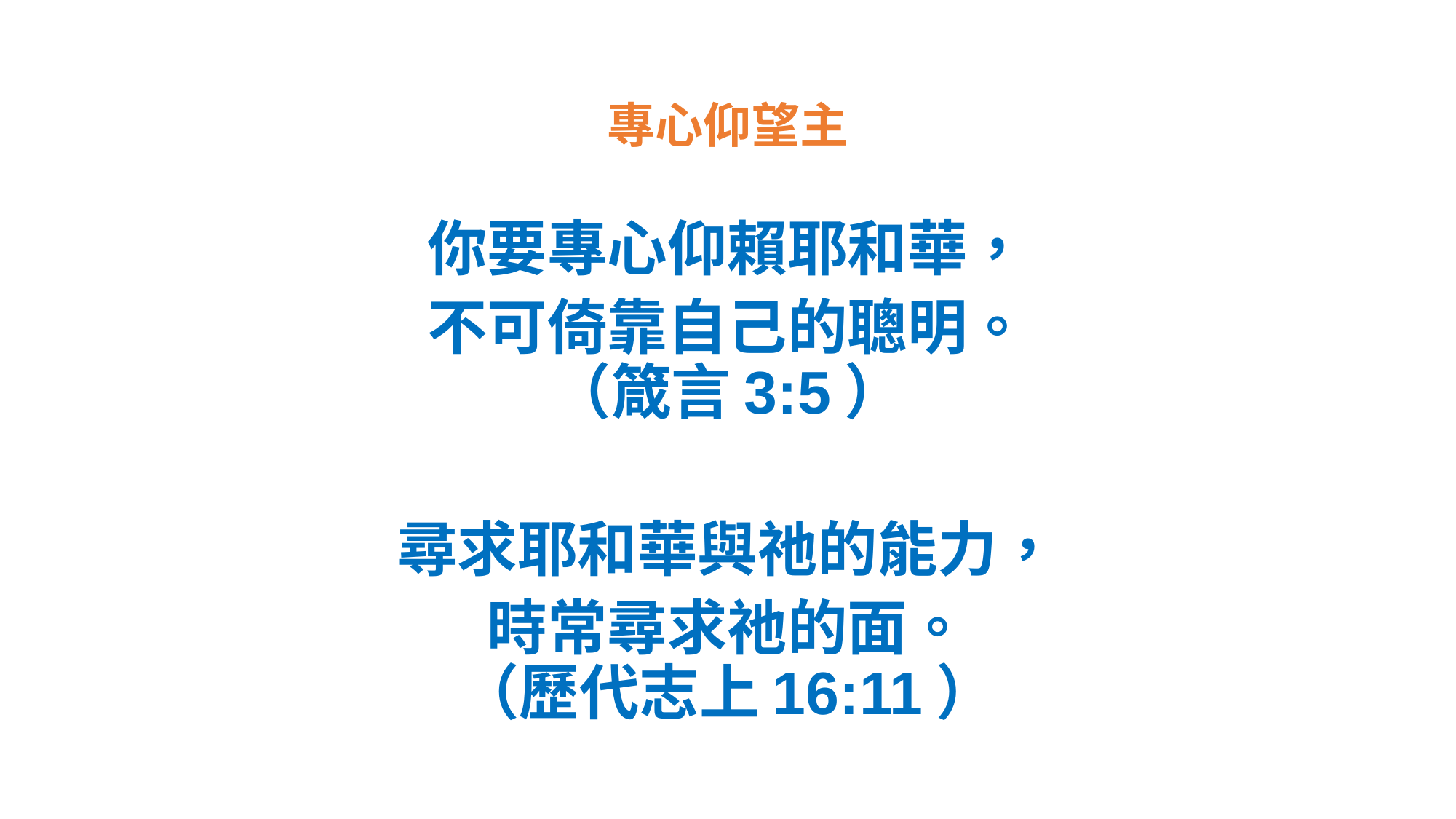

# 專心仰望主
你要專心仰賴耶和華，
不可倚靠自己的聰明。
（箴言3:5）

尋求耶和華與祂的能力，
時常尋求祂的面。
（歷代志上16:11）